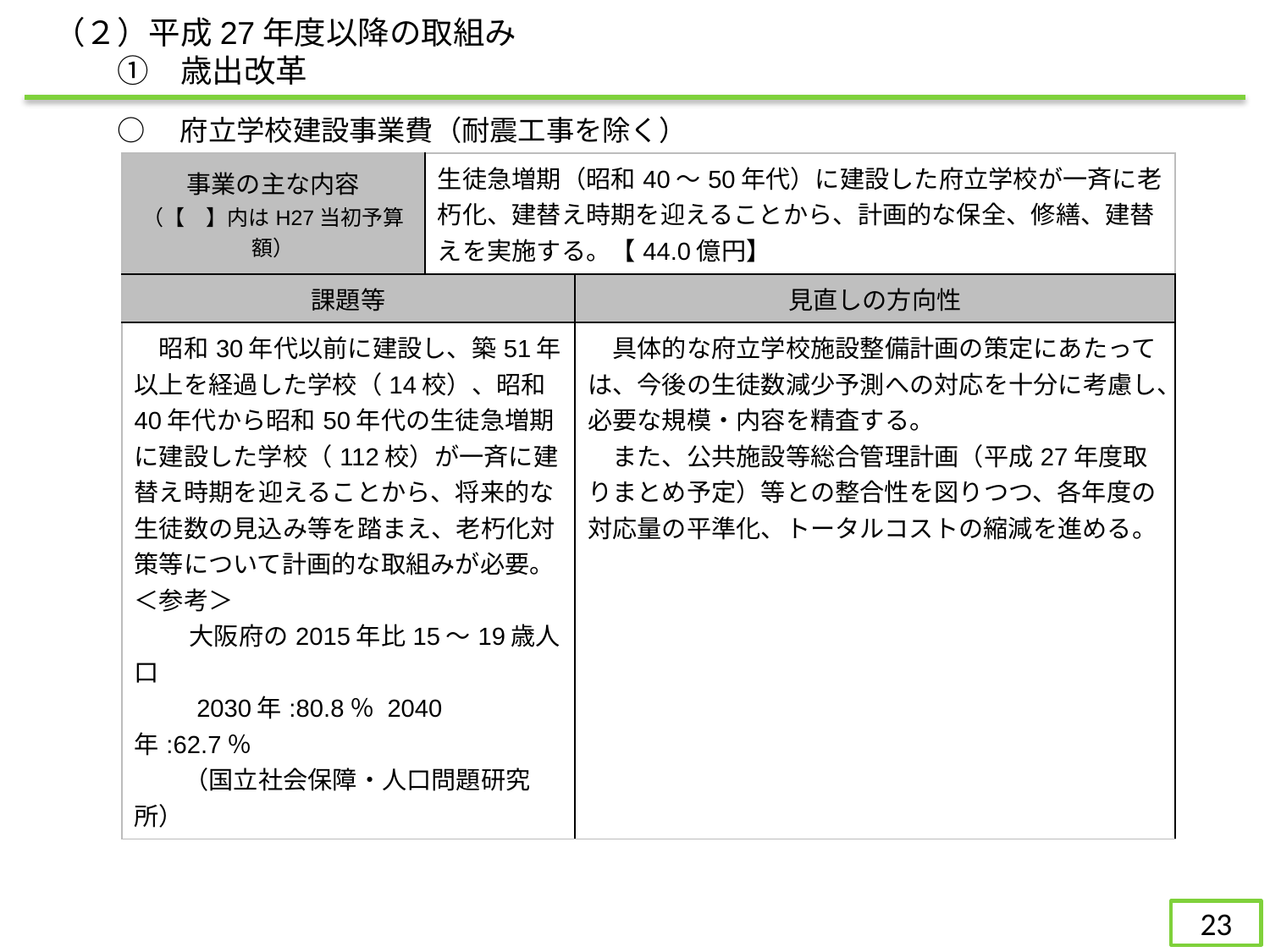

（２）平成27年度以降の取組み
　　①　歳出改革
○　府立学校建設事業費（耐震工事を除く）
| 事業の主な内容 （【　】内はH27当初予算額） | 生徒急増期（昭和40～50年代）に建設した府立学校が一斉に老朽化、建替え時期を迎えることから、計画的な保全、修繕、建替えを実施する。【44.0億円】 |  |
| --- | --- | --- |
| 課題等 |  | 見直しの方向性 |
| 昭和30年代以前に建設し、築51年以上を経過した学校（14校）、昭和40年代から昭和50年代の生徒急増期に建設した学校（112校）が一斉に建替え時期を迎えることから、将来的な生徒数の見込み等を踏まえ、老朽化対策等について計画的な取組みが必要。 ＜参考＞ 　　 大阪府の2015年比15～19歳人口 　 　2030年:80.8％ 2040年:62.7％ 　　（国立社会保障・人口問題研究所） |  | 具体的な府立学校施設整備計画の策定にあたっては、今後の生徒数減少予測への対応を十分に考慮し、必要な規模・内容を精査する。 　また、公共施設等総合管理計画（平成27年度取りまとめ予定）等との整合性を図りつつ、各年度の対応量の平準化、トータルコストの縮減を進める。 |
23